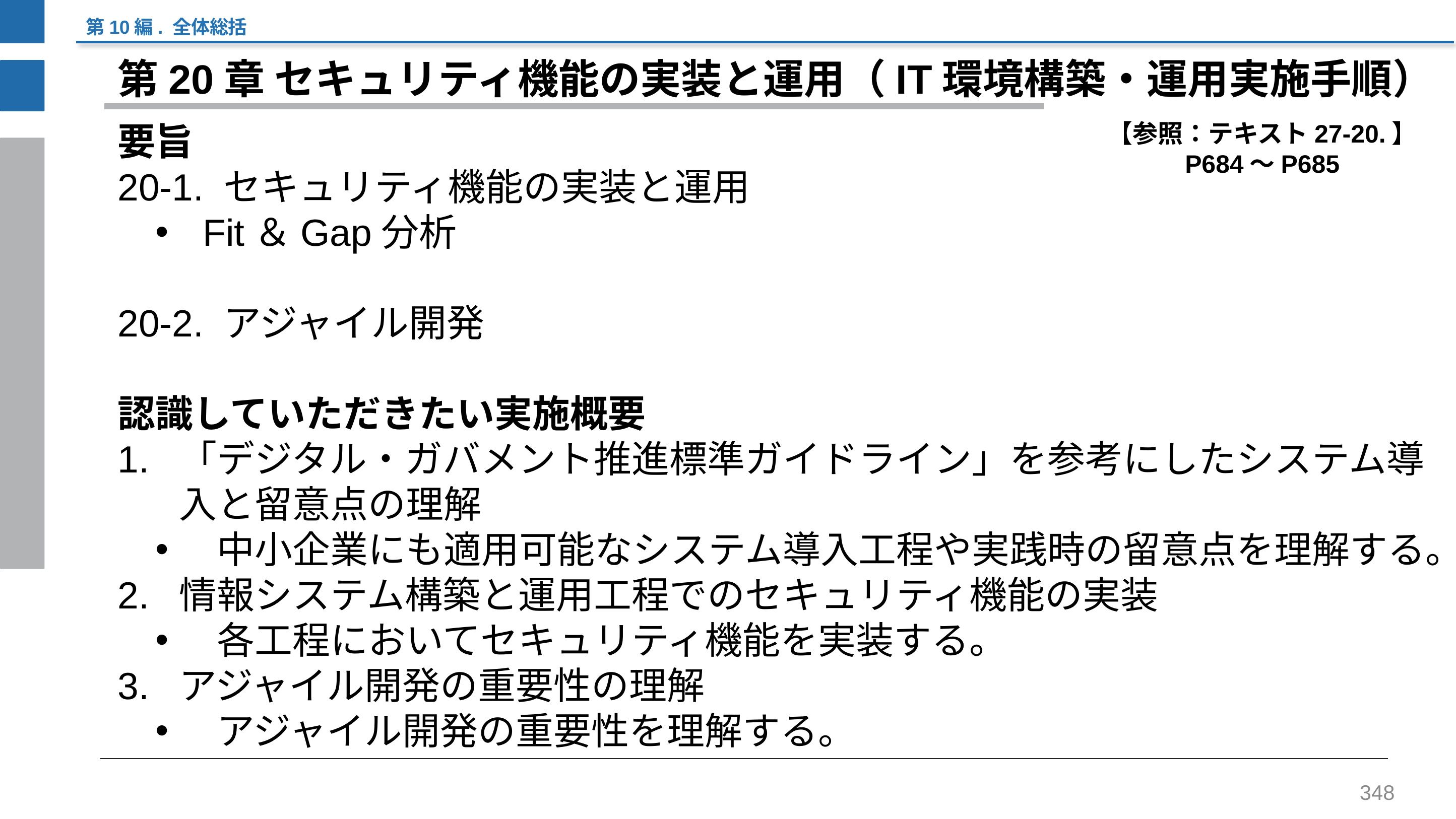

第10編. 全体総括
第20章 セキュリティ機能の実装と運用（IT環境構築・運用実施手順）
要旨
20-1. セキュリティ機能の実装と運用
Fit＆Gap分析

20-2. アジャイル開発

認識していただきたい実施概要
「デジタル・ガバメント推進標準ガイドライン」を参考にしたシステム導入と留意点の理解
中小企業にも適用可能なシステム導入工程や実践時の留意点を理解する。
情報システム構築と運用工程でのセキュリティ機能の実装
各工程においてセキュリティ機能を実装する。
アジャイル開発の重要性の理解
アジャイル開発の重要性を理解する。
【参照：テキスト27-20.】
P684～P685
348